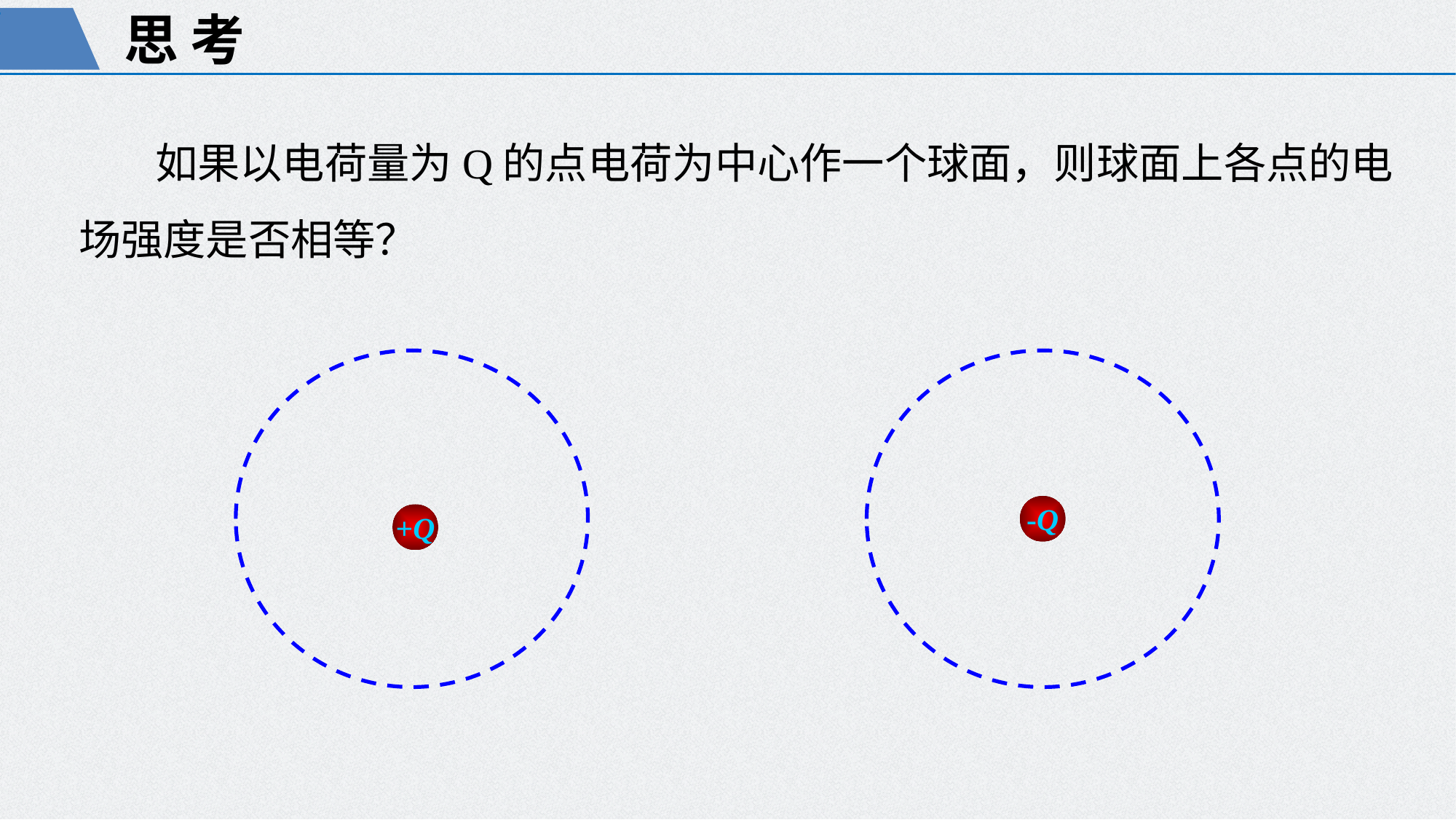

思 考

       如果以电荷量为Q的点电荷为中心作一个球面，则球面上各点的电场强度是否相等？

-Q
+Q